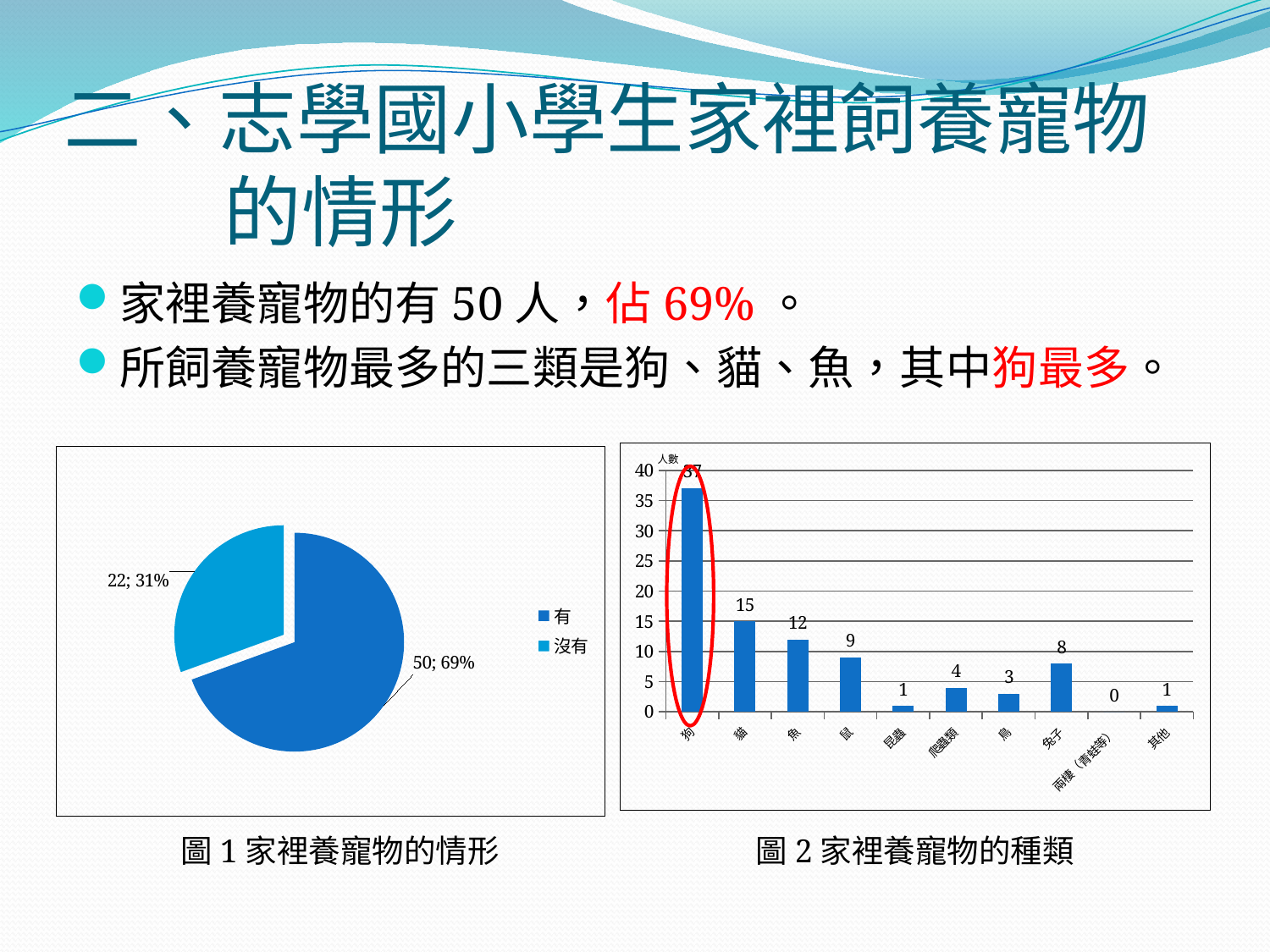

# 二、志學國小學生家裡飼養寵物的情形
家裡養寵物的有50人，佔69%。
所飼養寵物最多的三類是狗、貓、魚，其中狗最多。

### Chart

| Category |  |
|---|---|
| 狗 | 37.0 |
| 貓 | 15.0 |
| 魚 | 12.0 |
| 鼠 | 9.0 |
| 昆蟲 | 1.0 |
| 爬蟲類 | 4.0 |
| 鳥 | 3.0 |
| 兔子 | 8.0 |
| 兩棲（青蛙等） | 0.0 |
| 其他 | 1.0 |

### Chart

| Category |  |
|---|---|
| 有 | 50.0 |
| 沒有 | 22.0 |
人數

圖1家裡養寵物的情形
圖2家裡養寵物的種類